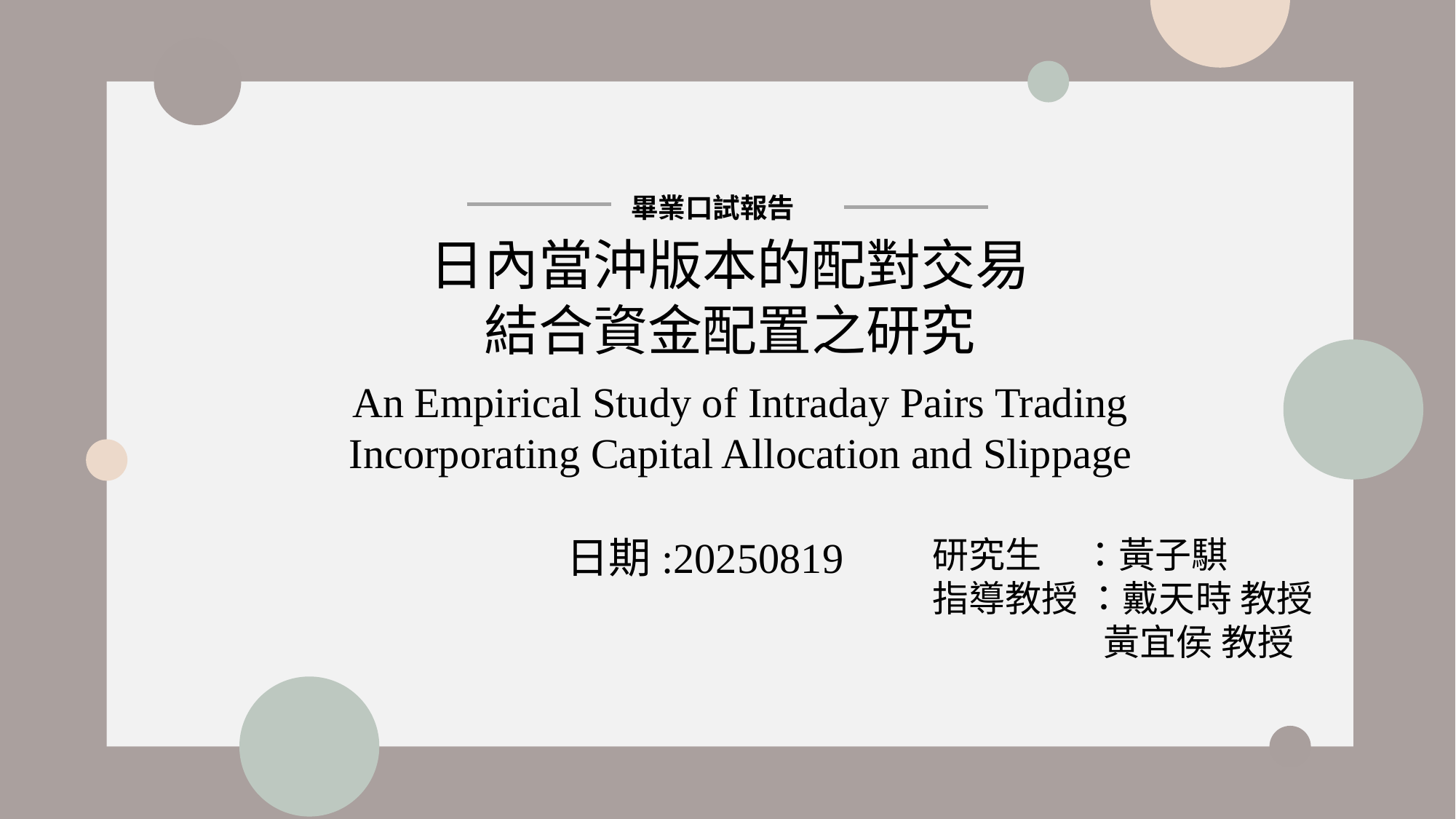

Applying Pairs Trading with Modern Portfolio Theory in Intraday Trading

畢業口試報告
日內當沖版本的配對交易結合資金配置之研究

An Empirical Study of Intraday Pairs Trading Incorporating Capital Allocation and Slippage

日期:20250819
研究生     ：黃子騏
指導教授 ：戴天時 教授
                     黃宜侯 教授